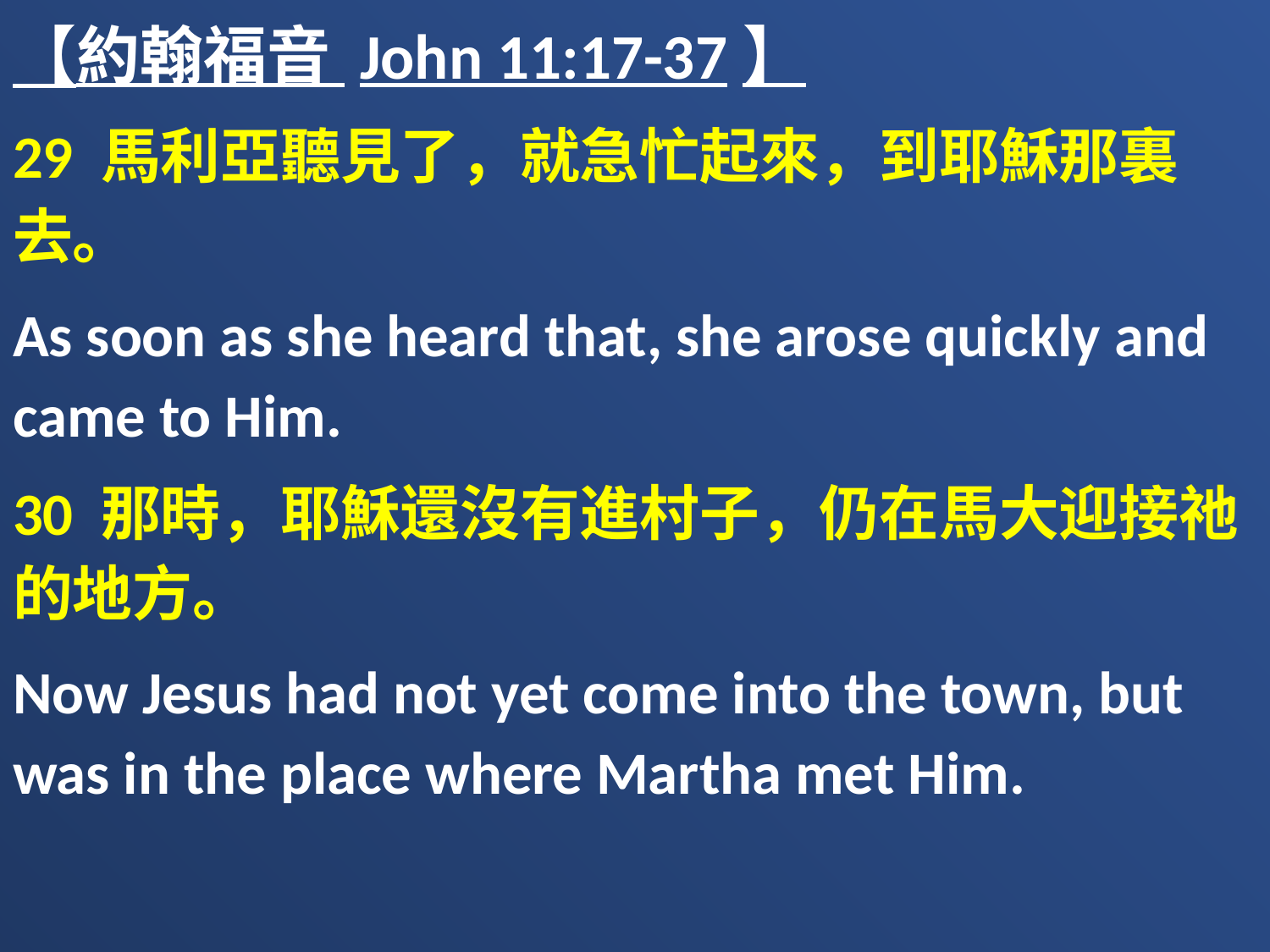

【約翰福音 John 11:17-37】
29 馬利亞聽見了，就急忙起來，到耶穌那裏去。
As soon as she heard that, she arose quickly and came to Him.
30 那時，耶穌還沒有進村子，仍在馬大迎接祂的地方。
Now Jesus had not yet come into the town, but was in the place where Martha met Him.